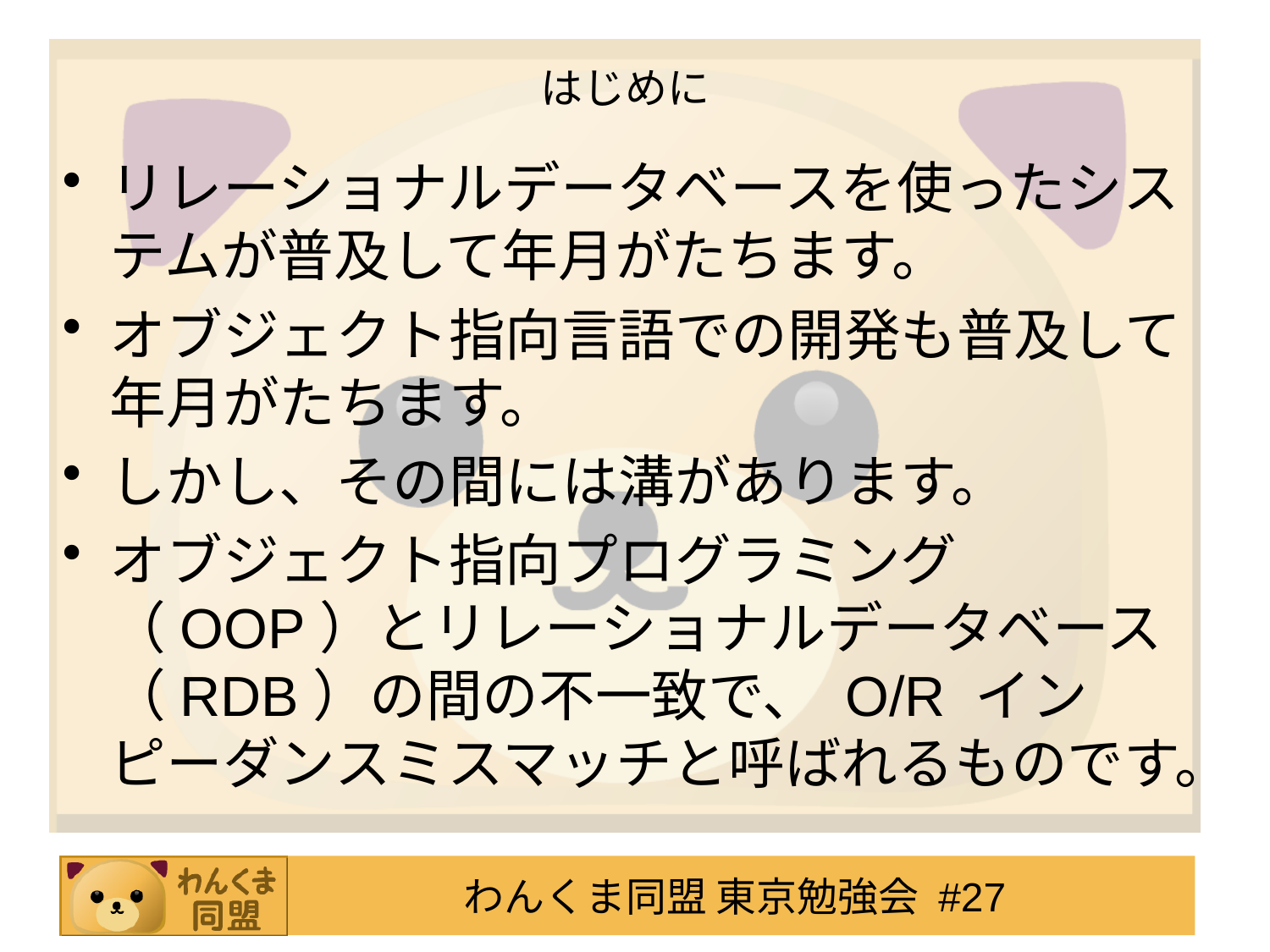

# はじめに
リレーショナルデータベースを使ったシステムが普及して年月がたちます。
オブジェクト指向言語での開発も普及して年月がたちます。
しかし、その間には溝があります。
オブジェクト指向プログラミング（OOP）とリレーショナルデータベース（RDB）の間の不一致で、 O/R インピーダンスミスマッチと呼ばれるものです。